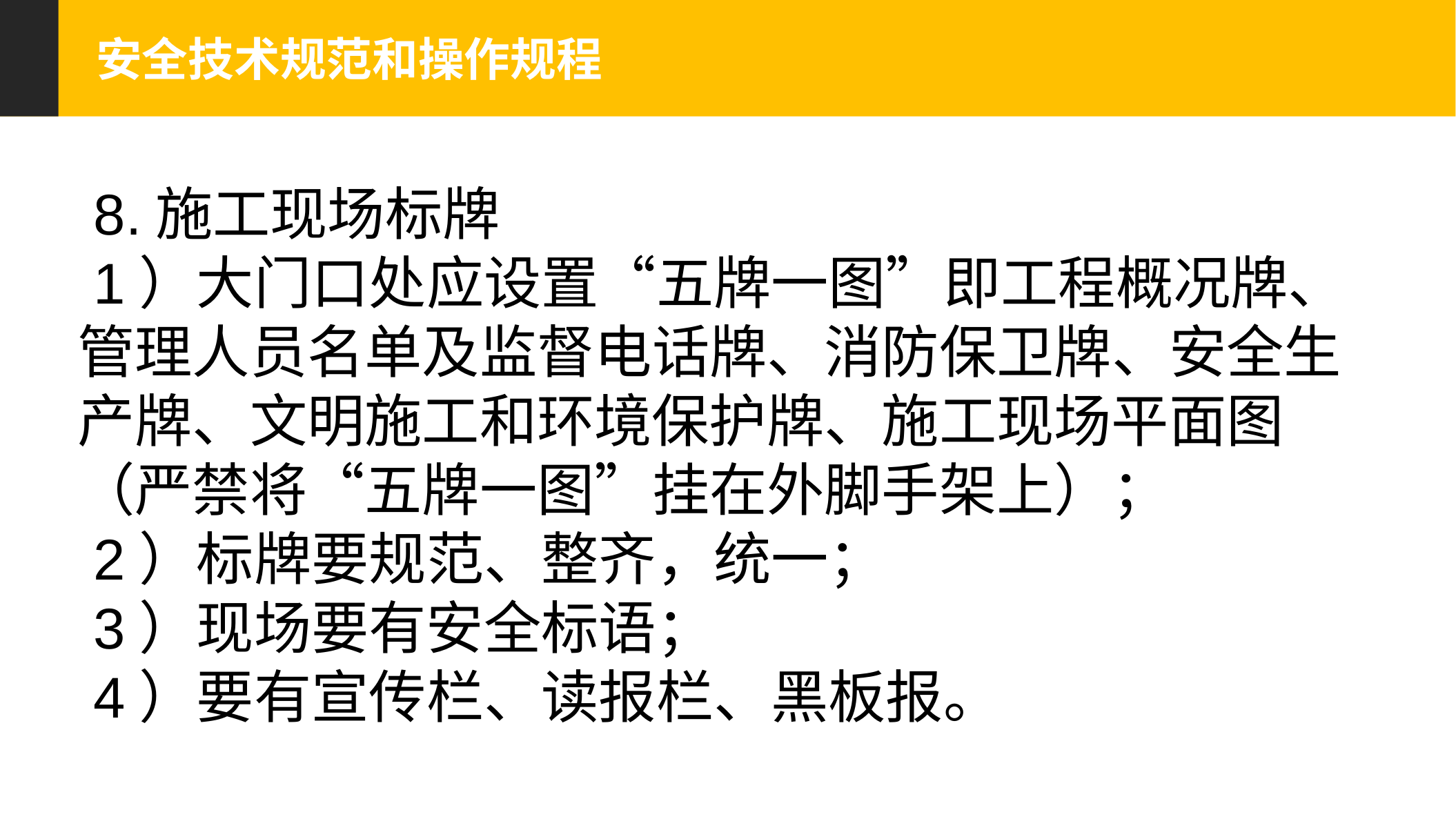

安全技术规范和操作规程
 8.施工现场标牌
 1）大门口处应设置“五牌一图”即工程概况牌、管理人员名单及监督电话牌、消防保卫牌、安全生产牌、文明施工和环境保护牌、施工现场平面图（严禁将“五牌一图”挂在外脚手架上）；
 2）标牌要规范、整齐，统一；
 3）现场要有安全标语；
 4）要有宣传栏、读报栏、黑板报。